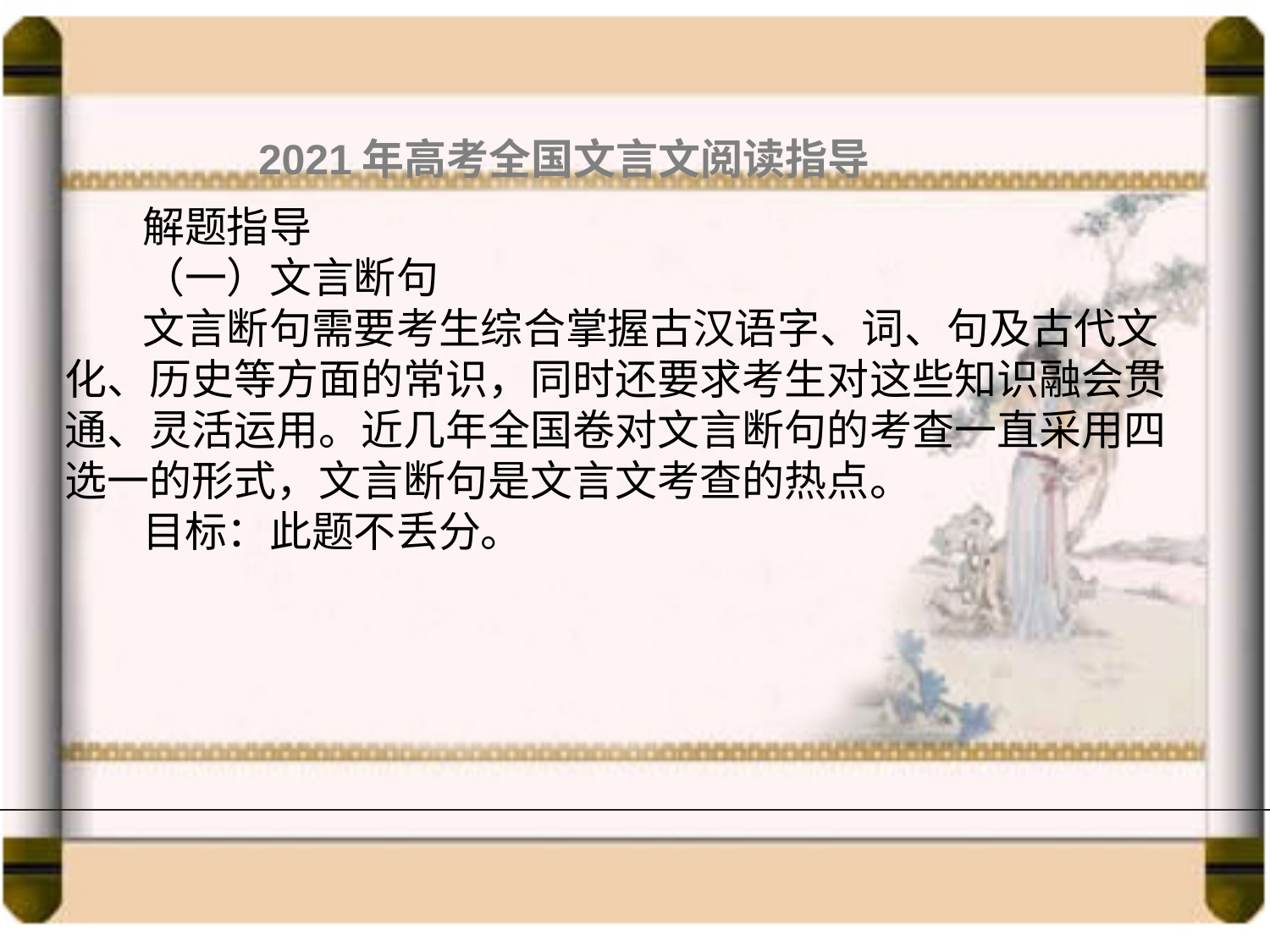

2021年高考全国文言文阅读指导
解题指导
（一）文言断句
文言断句需要考生综合掌握古汉语字、词、句及古代文化、历史等方面的常识，同时还要求考生对这些知识融会贯通、灵活运用。近几年全国卷对文言断句的考查一直采用四选一的形式，文言断句是文言文考查的热点。
目标：此题不丢分。

16